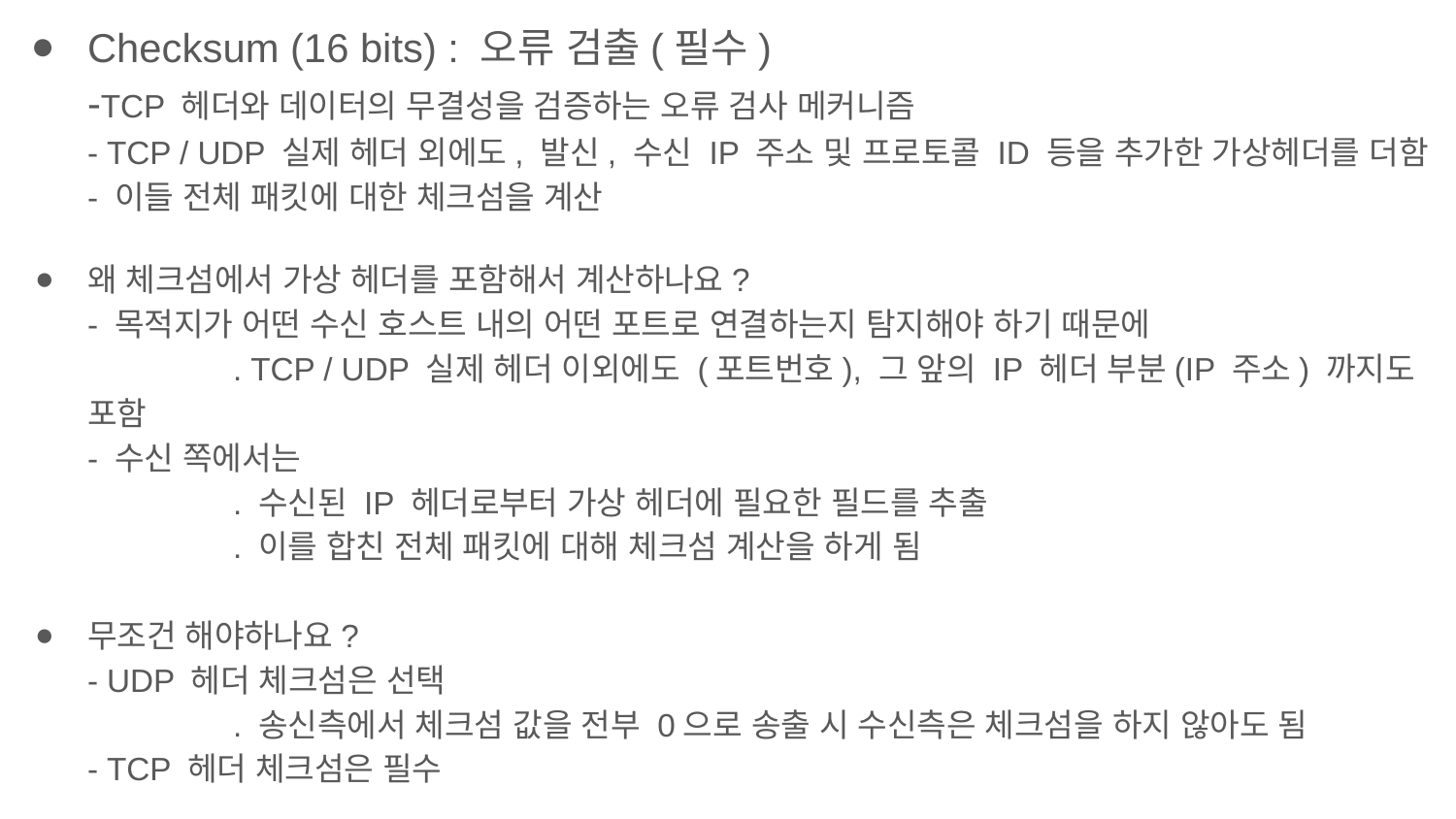

Checksum (16 bits) : 오류 검출(필수)
-TCP 헤더와 데이터의 무결성을 검증하는 오류 검사 메커니즘
- TCP / UDP 실제 헤더 외에도, 발신, 수신 IP 주소 및 프로토콜 ID 등을 추가한 가상헤더를 더함
- 이들 전체 패킷에 대한 체크섬을 계산
왜 체크섬에서 가상 헤더를 포함해서 계산하나요?
- 목적지가 어떤 수신 호스트 내의 어떤 포트로 연결하는지 탐지해야 하기 때문에
	. TCP / UDP 실제 헤더 이외에도 (포트번호), 그 앞의 IP 헤더 부분(IP 주소) 까지도 포함
- 수신 쪽에서는
	. 수신된 IP 헤더로부터 가상 헤더에 필요한 필드를 추출
	. 이를 합친 전체 패킷에 대해 체크섬 계산을 하게 됨
무조건 해야하나요?
- UDP 헤더 체크섬은 선택
	. 송신측에서 체크섬 값을 전부 0으로 송출 시 수신측은 체크섬을 하지 않아도 됨
- TCP 헤더 체크섬은 필수